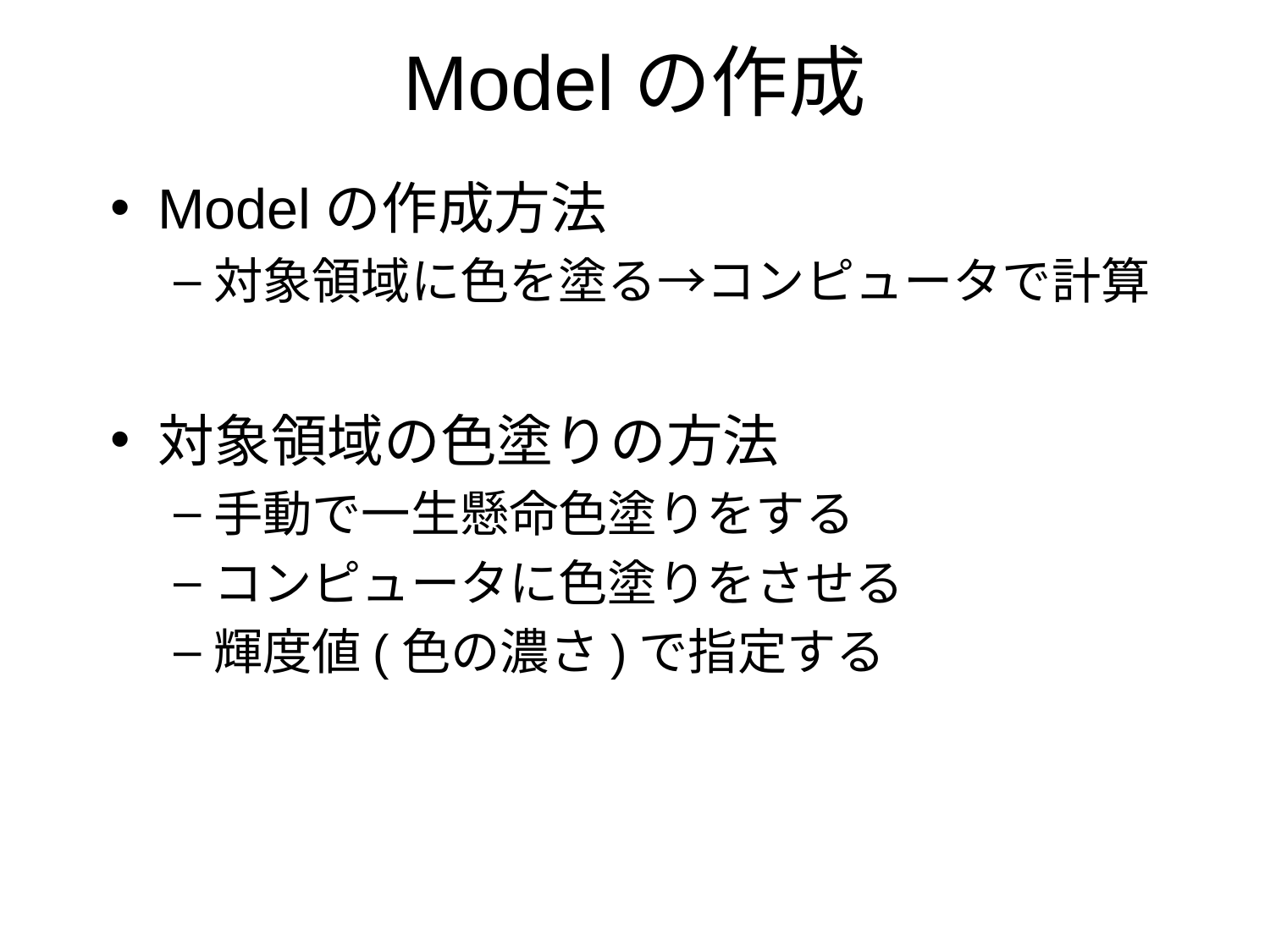

# Modelの作成
Modelの作成方法
対象領域に色を塗る→コンピュータで計算

対象領域の色塗りの方法
手動で一生懸命色塗りをする
コンピュータに色塗りをさせる
輝度値(色の濃さ)で指定する